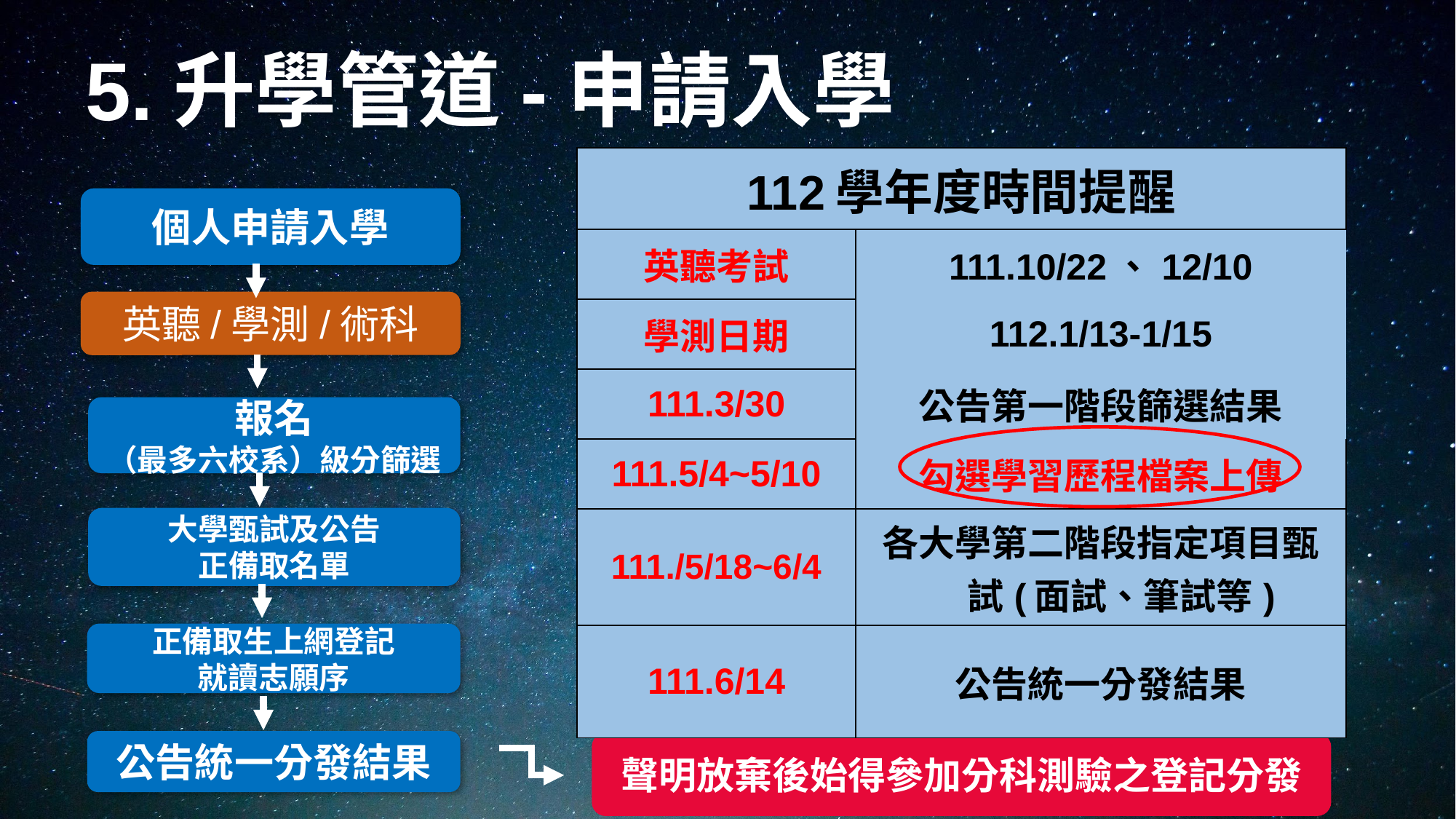

# 5.升學管道-申請入學
| 112學年度時間提醒 |  |
| --- | --- |
| 英聽考試 | 111.10/22、12/10 |
| 學測日期 | 112.1/13-1/15 |
| 111.3/30 | 公告第一階段篩選結果 |
| 111.5/4~5/10 | 勾選學習歷程檔案上傳 |
| 111./5/18~6/4 | 各大學第二階段指定項目甄試(面試、筆試等) |
| 111.6/14 | 公告統一分發結果 |
個人申請入學
英聽/學測/術科
報名
（最多六校系）級分篩選

大學甄試及公告
正備取名單
正備取生上網登記
就讀志願序
公告統一分發結果
聲明放棄後始得參加分科測驗之登記分發